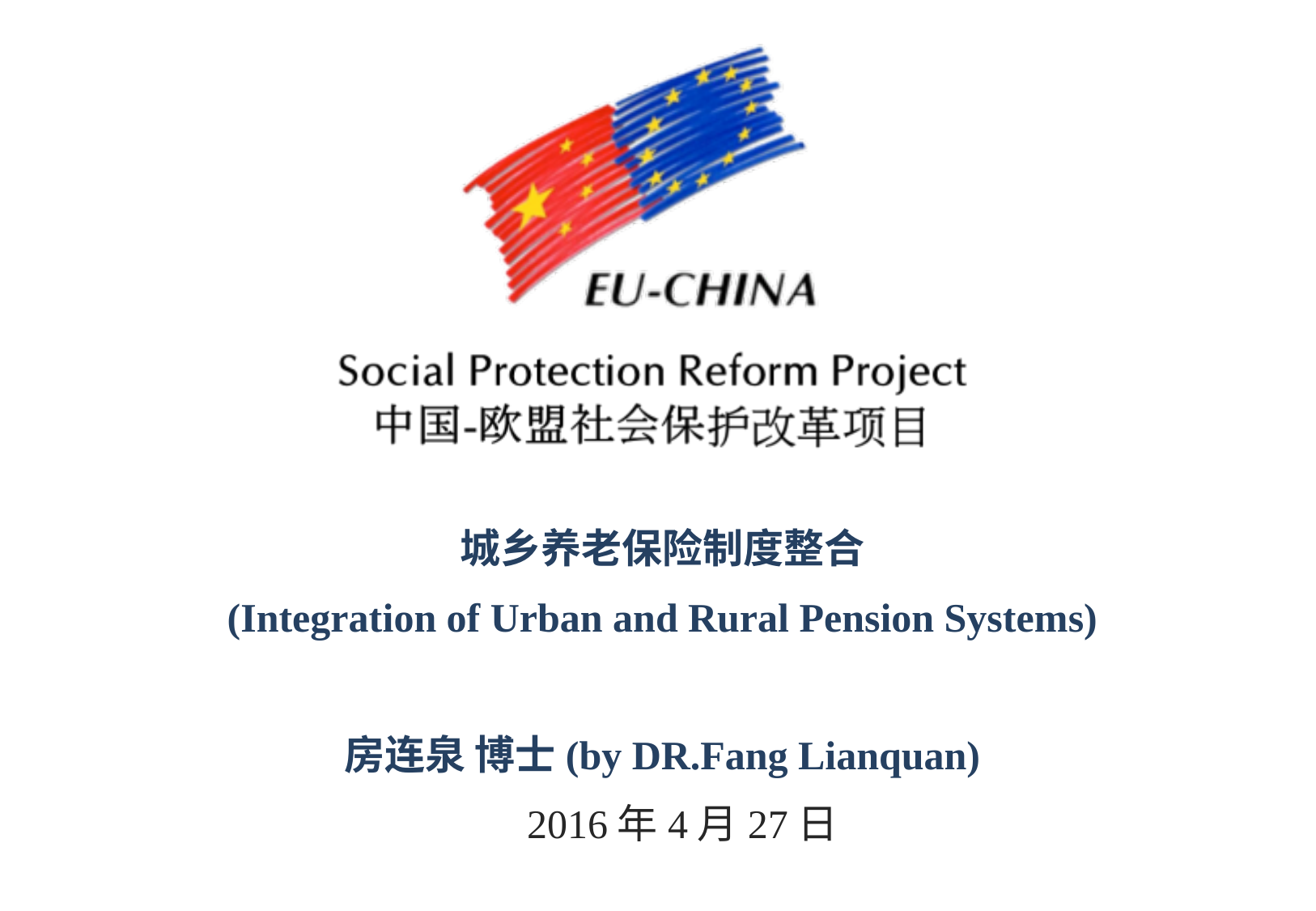

城乡养老保险制度整合
(Integration of Urban and Rural Pension Systems)

房连泉 博士(by DR.Fang Lianquan)
    2016年4月27日